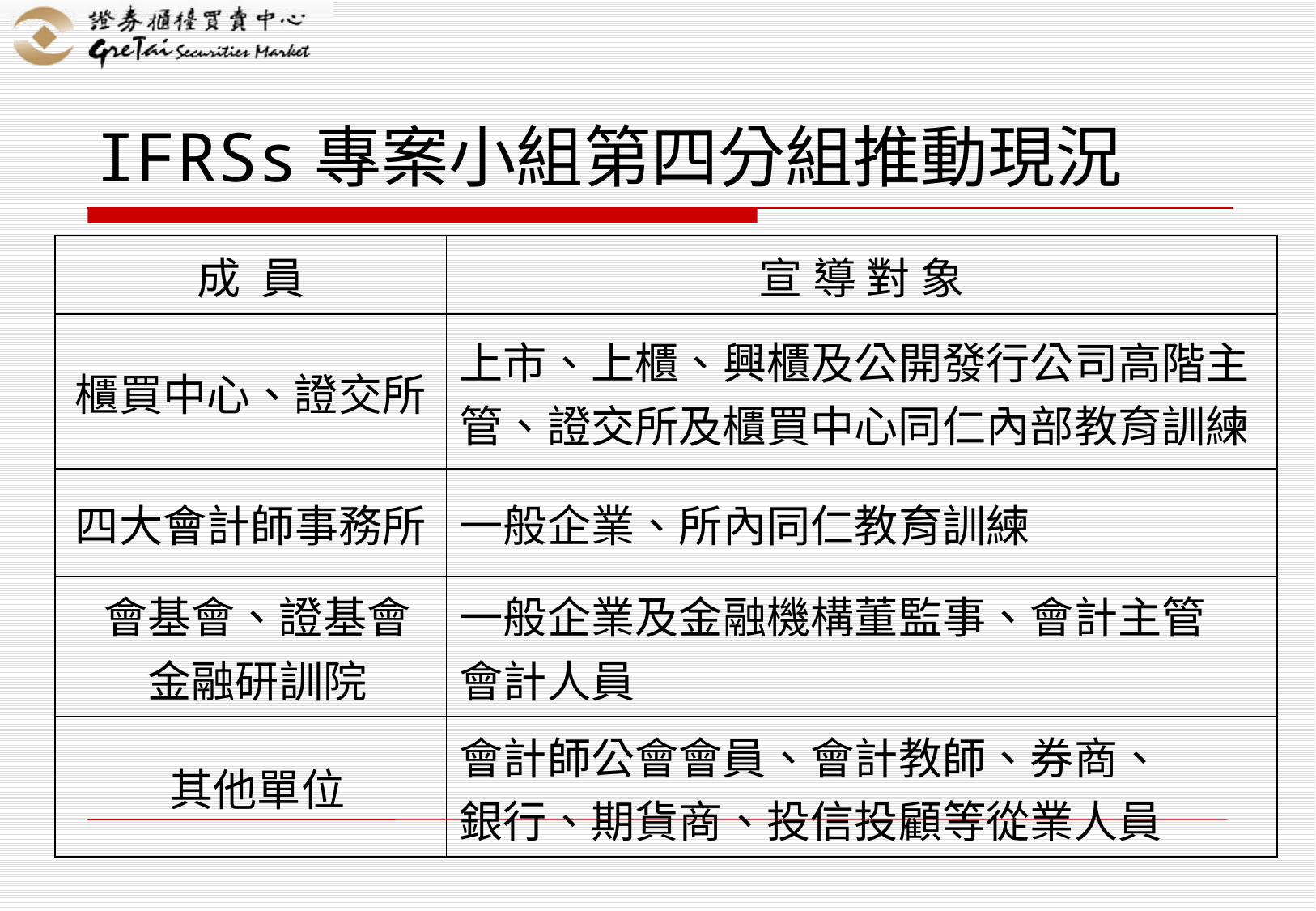

IFRSs專案小組第四分組推動現況

| 成 員 | 宣 導 對 象 |
| --- | --- |
| 櫃買中心、證交所 | 上市、上櫃、興櫃及公開發行公司高階主管、證交所及櫃買中心同仁內部教育訓練 |
| 四大會計師事務所 | 一般企業、所內同仁教育訓練 |
| 會基會、證基會 金融研訓院 | 一般企業及金融機構董監事、會計主管 會計人員 |
| 其他單位 | 會計師公會會員、會計教師、券商、 銀行、期貨商、投信投顧等從業人員 |